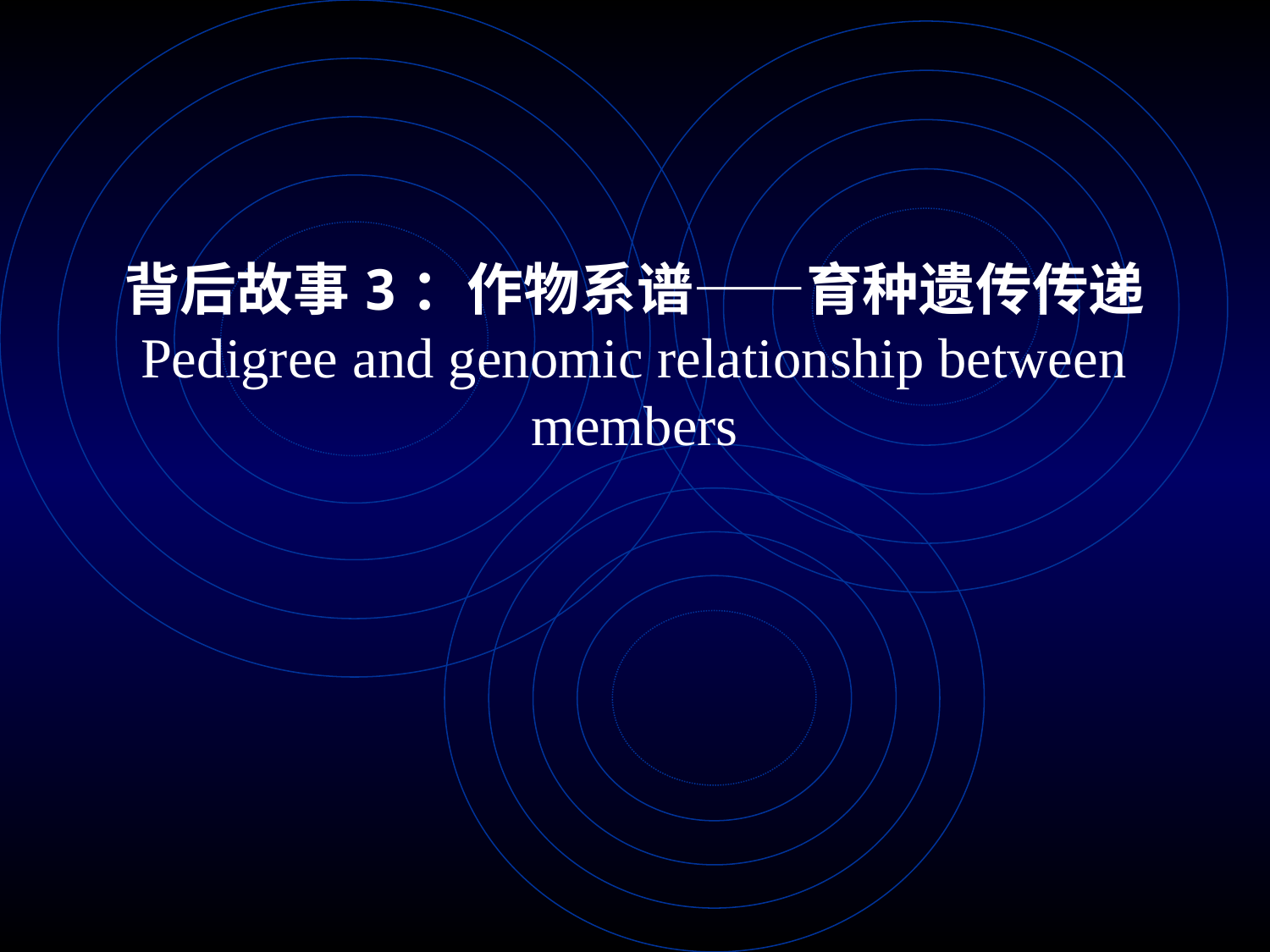

# 背后故事3：作物系谱——育种遗传传递 Pedigree and genomic relationship between members